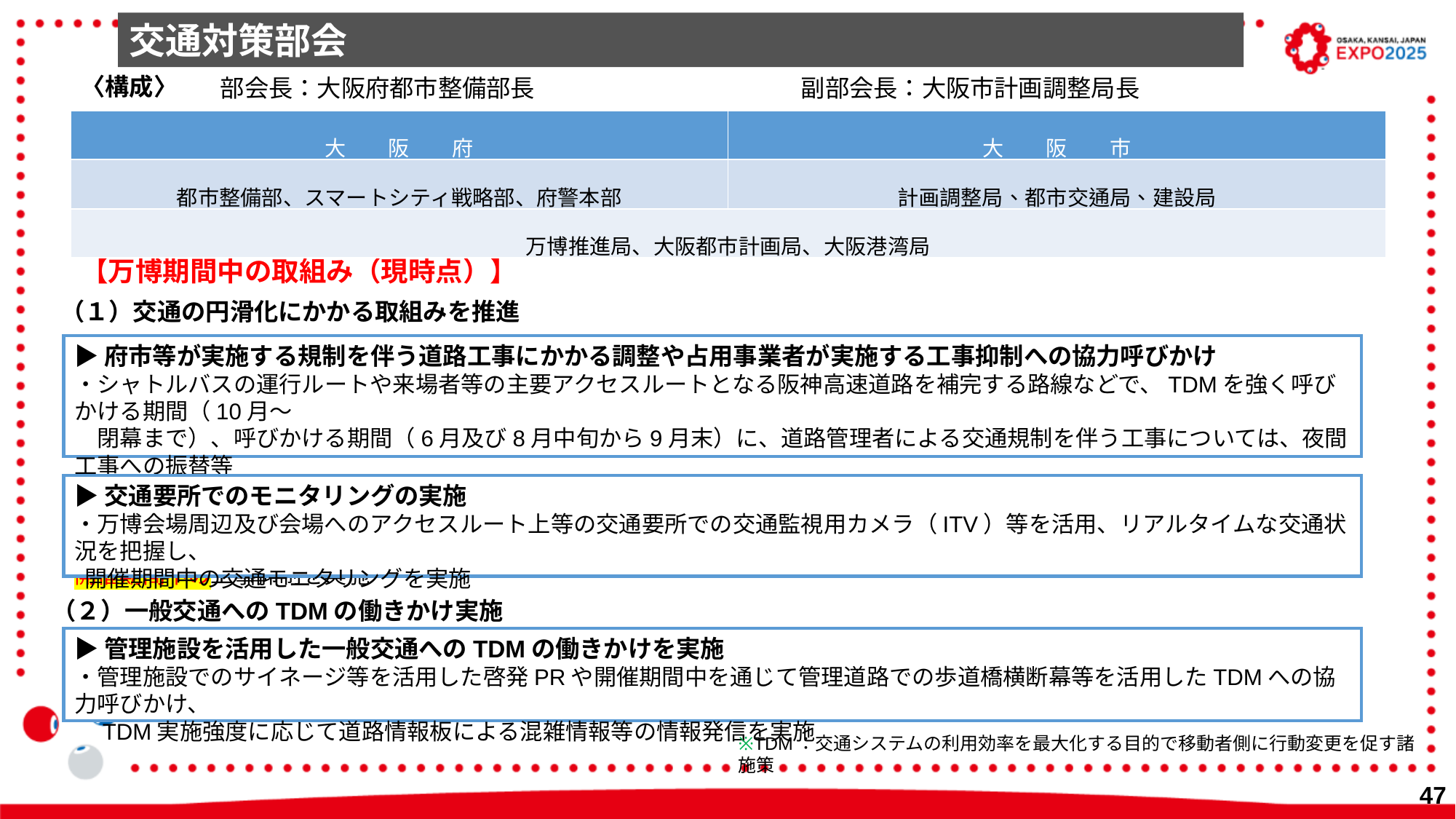

交通対策部会

　部会長：大阪府都市整備部長　　　　　　　　　　　副部会長：大阪市計画調整局長
〈構成〉
| 大　　阪　　府 | 大　　阪　　市 |
| --- | --- |
| 都市整備部、スマートシティ戦略部、府警本部 | 計画調整局、都市交通局、建設局 |
| 万博推進局、大阪都市計画局、大阪港湾局 |  |
【万博期間中の取組み（現時点）】
（１）交通の円滑化にかかる取組みを推進
▶府市等が実施する規制を伴う道路工事にかかる調整や占用事業者が実施する工事抑制への協力呼びかけ
・シャトルバスの運行ルートや来場者等の主要アクセスルートとなる阪神高速道路を補完する路線などで、TDMを強く呼びかける期間（10月～
　閉幕まで）、呼びかける期間（6月及び8月中旬から9月末）に、道路管理者による交通規制を伴う⼯事については、夜間⼯事への振替等
　を⾏うとともに、占⽤事業者に対しても協⼒を呼びかけ、工事抑制を実施

開催期間中の工事抑制を実施
▶交通要所でのモニタリングの実施
・万博会場周辺及び会場へのアクセスルート上等の交通要所での交通監視用カメラ（ITV）等を活用、リアルタイムな交通状況を把握し、
 開催期間中の交通モニタリングを実施
（２）一般交通へのTDMの働きかけ実施
▶管理施設を活用した一般交通へのTDMの働きかけを実施
・管理施設でのサイネージ等を活用した啓発PRや開催期間中を通じて管理道路での歩道橋横断幕等を活用したTDMへの協力呼びかけ、
　TDM実施強度に応じて道路情報板による混雑情報等の情報発信を実施
※TDM：交通システムの利用効率を最大化する目的で移動者側に行動変更を促す諸施策
47